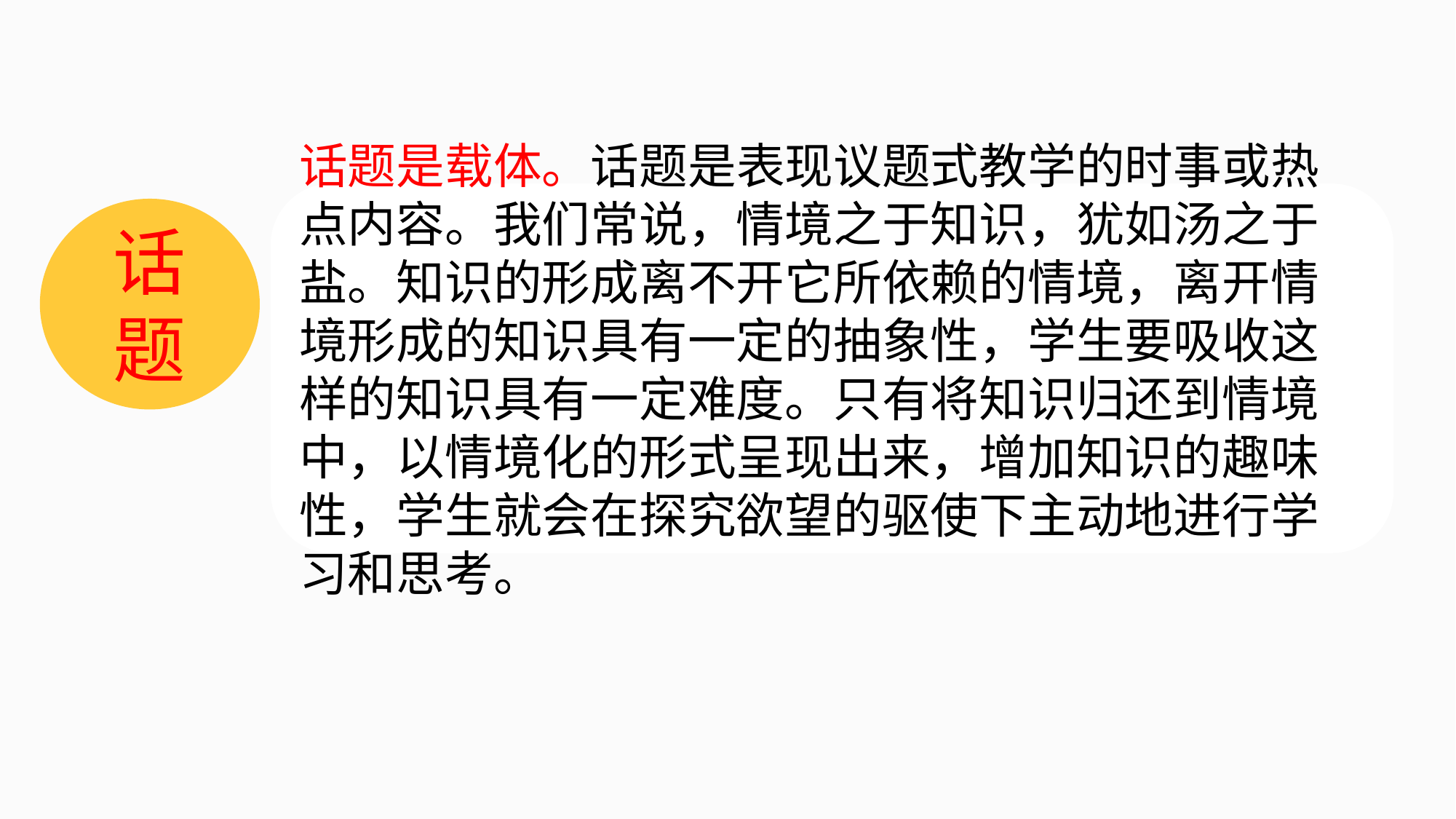

话题是载体。话题是表现议题式教学的时事或热点内容。我们常说，情境之于知识，犹如汤之于盐。知识的形成离不开它所依赖的情境，离开情境形成的知识具有一定的抽象性，学生要吸收这样的知识具有一定难度。只有将知识归还到情境中，以情境化的形式呈现出来，增加知识的趣味性，学生就会在探究欲望的驱使下主动地进行学习和思考。
话题